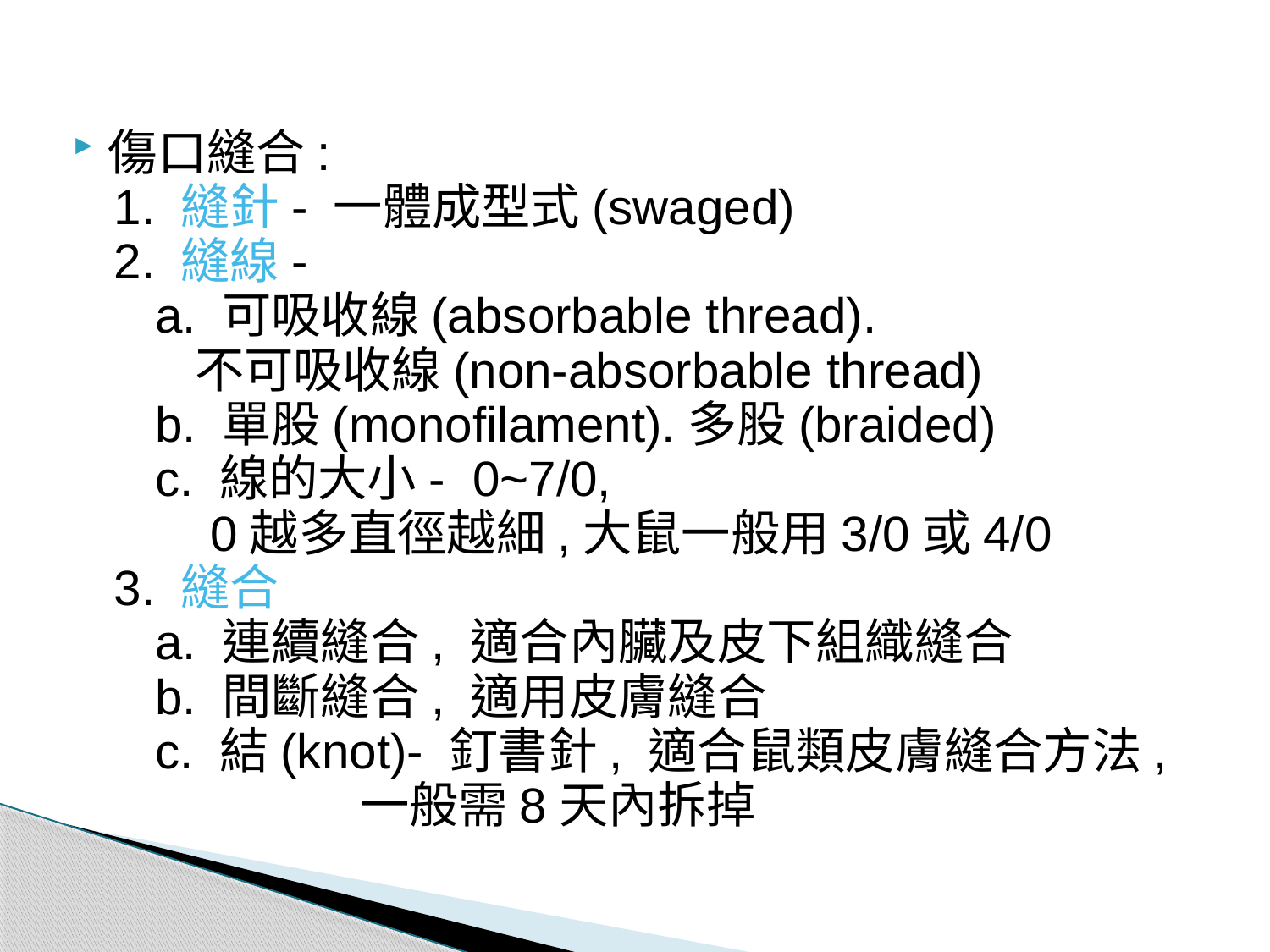

傷口縫合:
   1. 縫針- 一體成型式(swaged)
   2. 縫線-
      a. 可吸收線(absorbable thread).
          不可吸收線(non-absorbable thread)
      b. 單股(monofilament).多股(braided)
      c. 線的大小-  0~7/0,
          0越多直徑越細,大鼠一般用3/0或4/0
   3. 縫合
      a. 連續縫合, 適合內臟及皮下組織縫合
      b. 間斷縫合, 適用皮膚縫合
      c. 結(knot)- 釘書針, 適合鼠類皮膚縫合方法,
                         一般需8天內拆掉